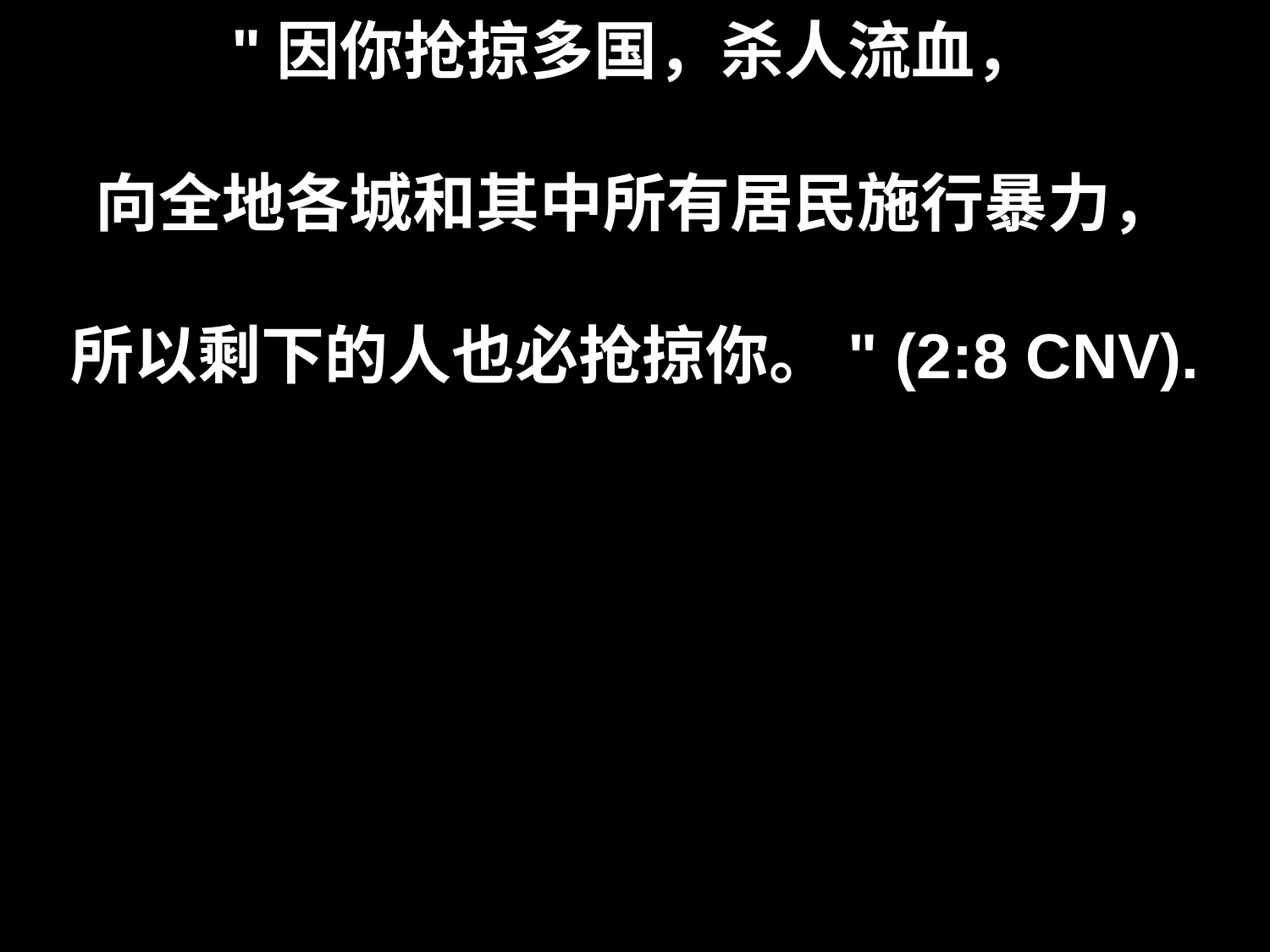

# "因你抢掠多国，杀人流血， 向全地各城和其中所有居民施行暴力， 所以剩下的人也必抢掠你。" (2:8 CNV).